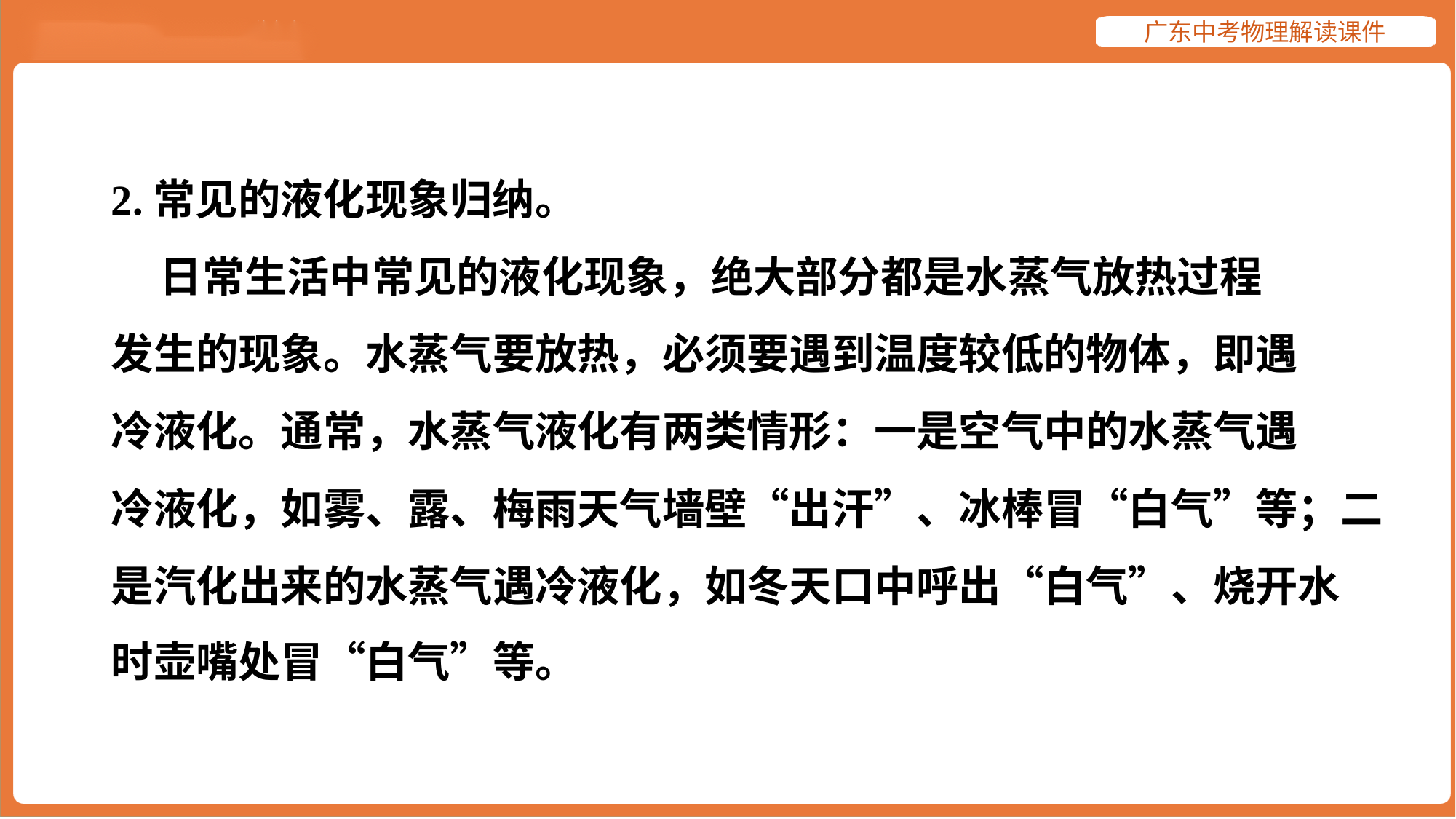

2.常见的液化现象归纳。
    日常生活中常见的液化现象，绝大部分都是水蒸气放热过程
发生的现象。水蒸气要放热，必须要遇到温度较低的物体，即遇
冷液化。通常，水蒸气液化有两类情形：一是空气中的水蒸气遇
冷液化，如雾、露、梅雨天气墙壁“出汗”、冰棒冒“白气”等；二
是汽化出来的水蒸气遇冷液化，如冬天口中呼出“白气”、烧开水
时壶嘴处冒“白气”等。#6.2.1